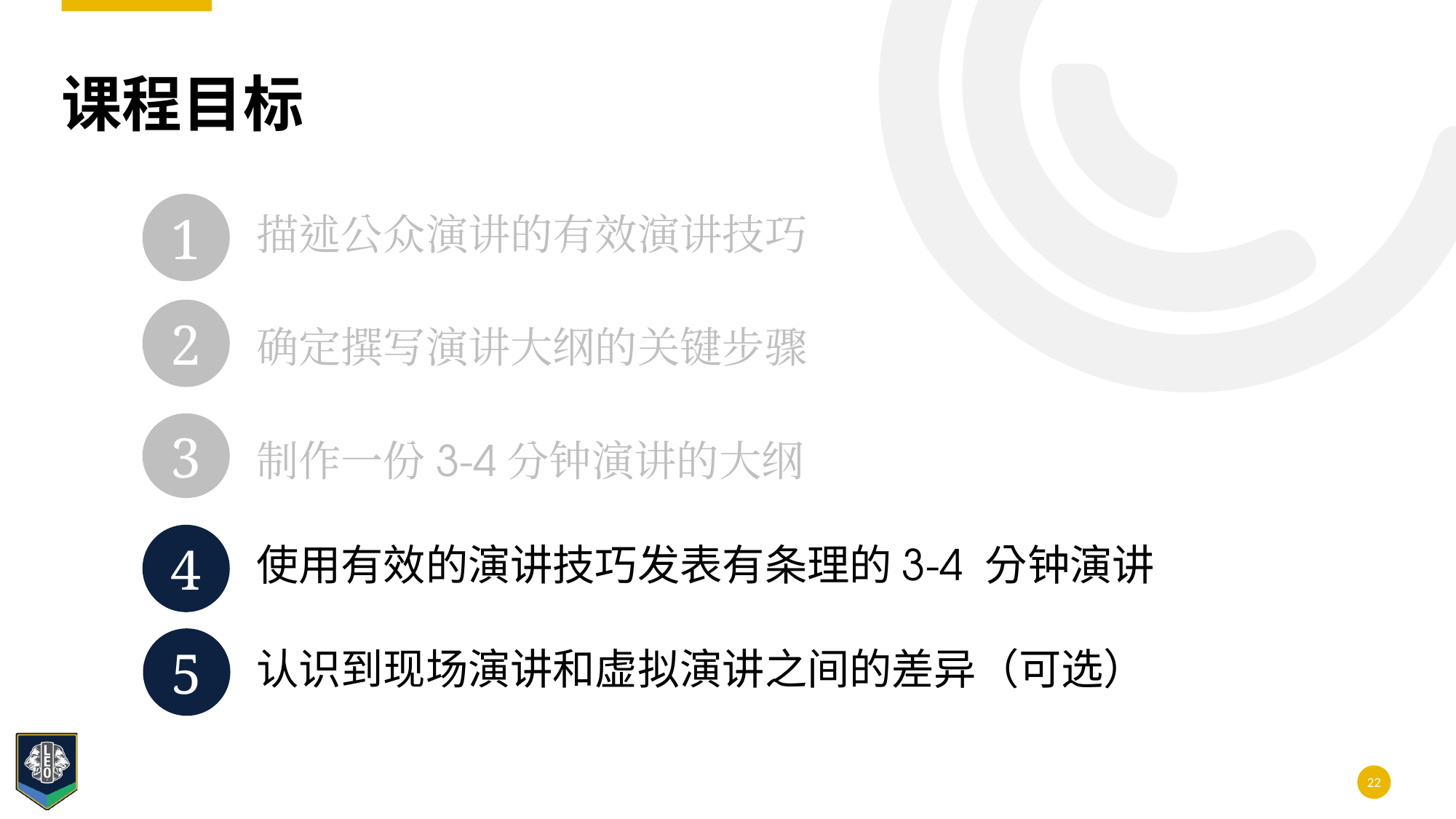

# 课程目标
1
2
3
4
5
描述公众演讲的有效演讲技巧
确定撰写演讲大纲的关键步骤
制作一份3-4分钟演讲的大纲
使用有效的演讲技巧发表有条理的3-4 分钟演讲
认识到现场演讲和虚拟演讲之间的差异（可选）

22